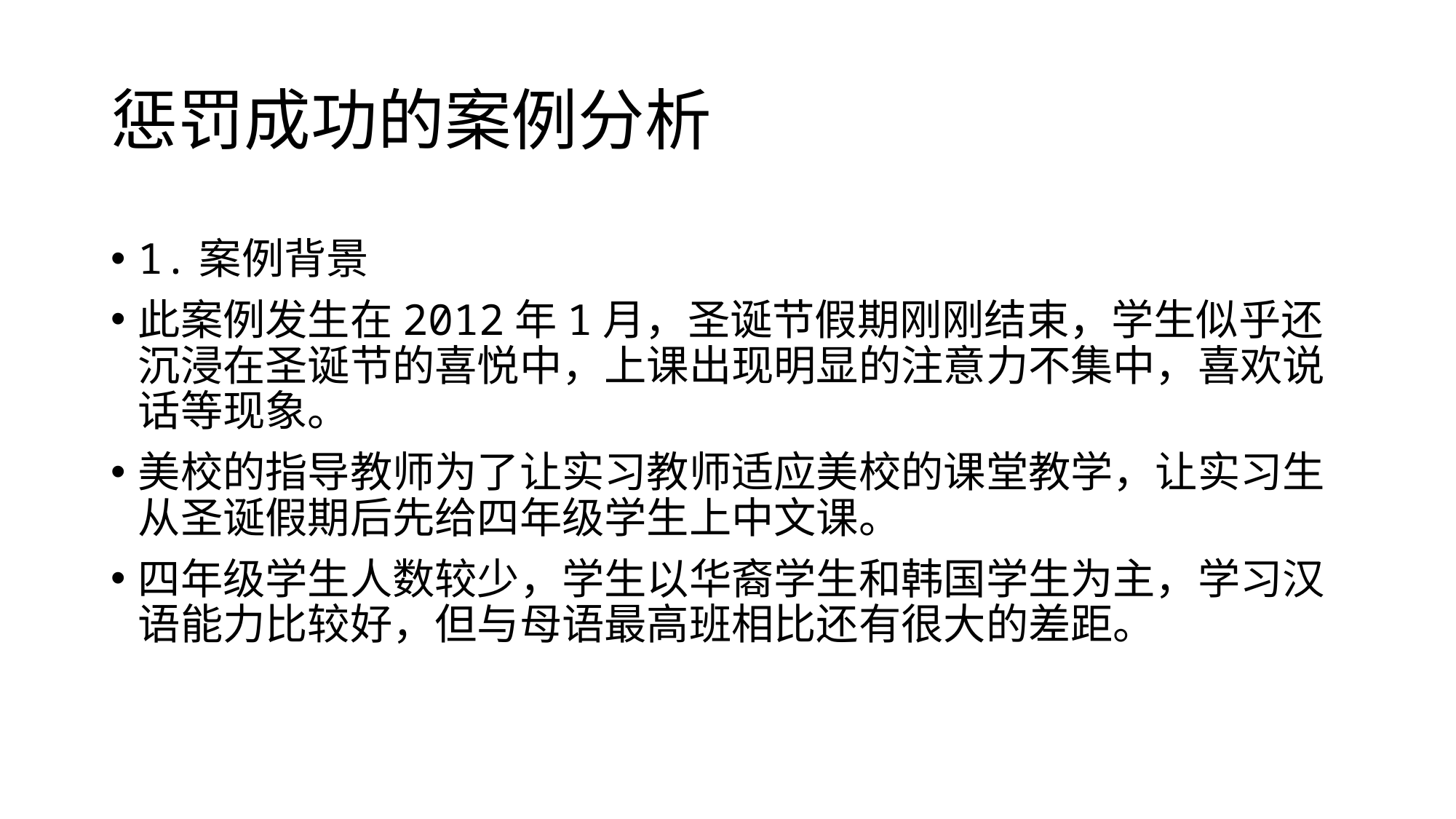

# 惩罚成功的案例分析
1.案例背景
此案例发生在2012年1月，圣诞节假期刚刚结束，学生似乎还沉浸在圣诞节的喜悦中，上课出现明显的注意力不集中，喜欢说话等现象。
美校的指导教师为了让实习教师适应美校的课堂教学，让实习生从圣诞假期后先给四年级学生上中文课。
四年级学生人数较少，学生以华裔学生和韩国学生为主，学习汉语能力比较好，但与母语最高班相比还有很大的差距。